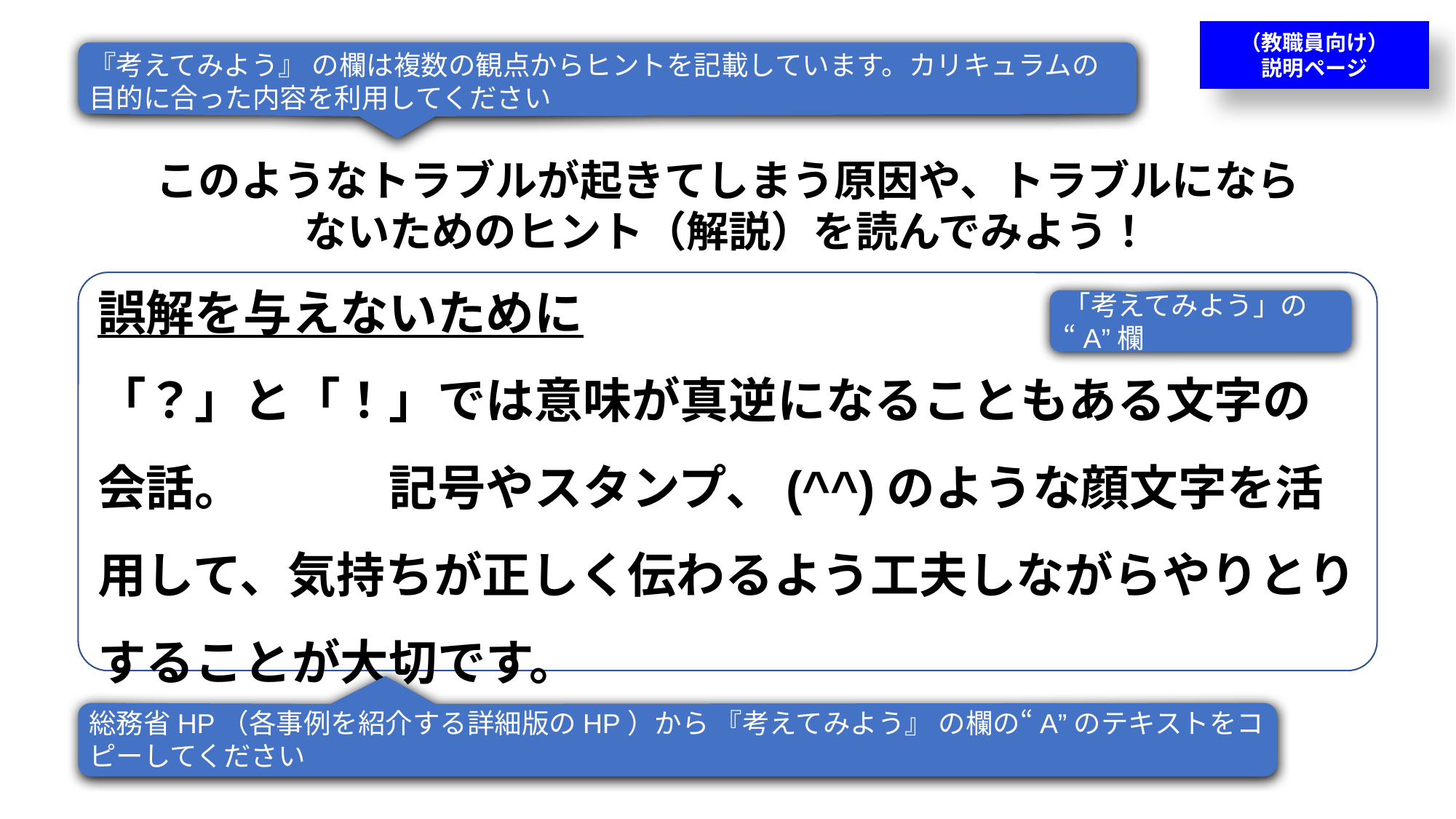

（教職員向け）
説明ページ
『考えてみよう』 の欄は複数の観点からヒントを記載しています。カリキュラムの目的に合った内容を利用してください
このようなトラブルが起きてしまう原因や、トラブルにならないためのヒント（解説）を読んでみよう！
誤解を与えないために
「？」と「！」では意味が真逆になることもある文字の会話。　　　記号やスタンプ、(^^)のような顔文字を活用して、気持ちが正しく伝わるよう工夫しながらやりとりすることが大切です。
「考えてみよう」の“A”欄

総務省HP（各事例を紹介する詳細版のHP）から 『考えてみよう』 の欄の“A”のテキストをコピーしてください